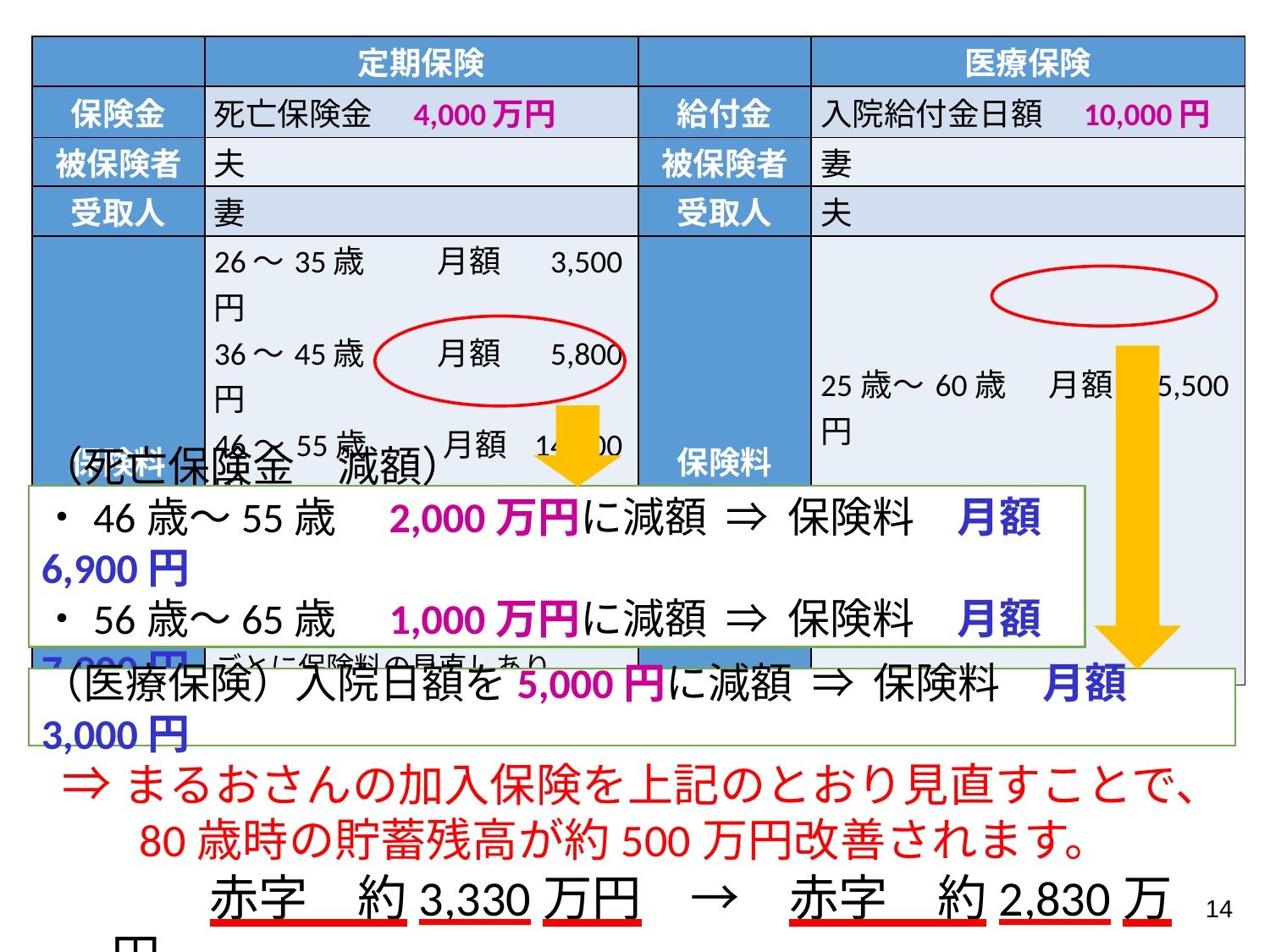

|  | 定期保険 |  | 医療保険 |
| --- | --- | --- | --- |
| 保険金 | 死亡保険金　4,000万円 | 給付金 | 入院給付金日額　10,000円 |
| 被保険者 | 夫 | 被保険者 | 妻 |
| 受取人 | 妻 | 受取人 | 夫 |
| 保険料 | 26〜35歳　　 月額　 3,500円 36〜45歳　　 月額　 5,800円 46〜55歳 　　月額 14,000円 56～65歳 　　月額 31,000円　 更新型が基本であり、10年 ごとに保険料の見直しあり | 保険料 | 25歳〜60歳　 月額　5,500円 60歳で払込み完了 終身保障 |

（死亡保険金　減額）
・46歳〜55歳　2,000万円に減額  ⇒  保険料　月額6,900円
・56歳〜65歳　1,000万円に減額  ⇒  保険料　月額7,900円
（医療保険）入院日額を5,000円に減額  ⇒  保険料　月額3,000円
⇒まるおさんの加入保険を上記のとおり見直すことで、
　  80歳時の貯蓄残高が約500万円改善されます。
　　　赤字　約3,330万円　→　赤字　約2,830万円
14